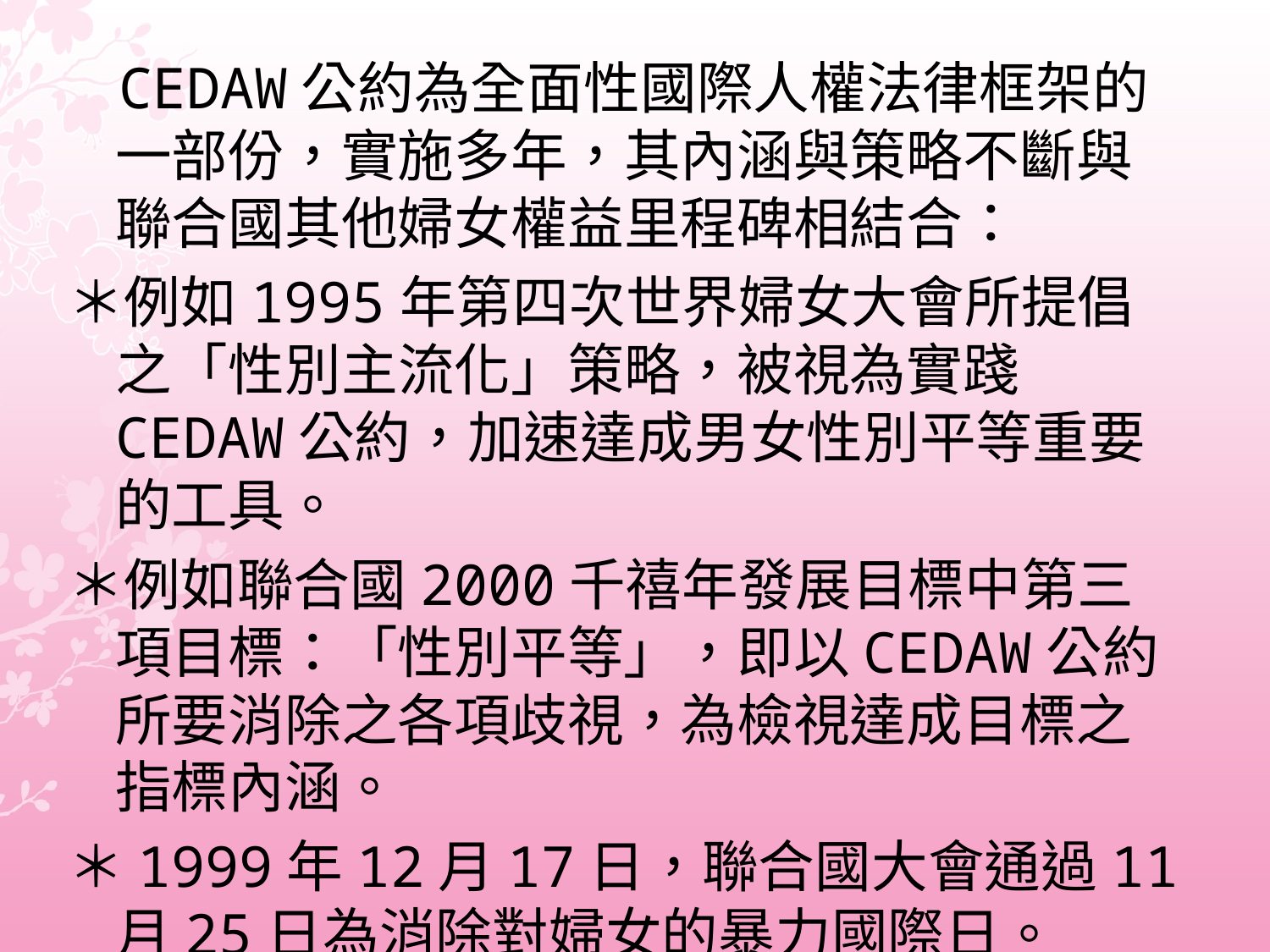

CEDAW公約為全面性國際人權法律框架的一部份，實施多年，其內涵與策略不斷與聯合國其他婦女權益里程碑相結合：
＊例如1995年第四次世界婦女大會所提倡之「性別主流化」策略，被視為實踐CEDAW公約，加速達成男女性別平等重要的工具。
＊例如聯合國2000千禧年發展目標中第三項目標：「性別平等」，即以CEDAW公約所要消除之各項歧視，為檢視達成目標之指標內涵。
＊1999年12月17日，聯合國大會通過11月25日為消除對婦女的暴力國際日。